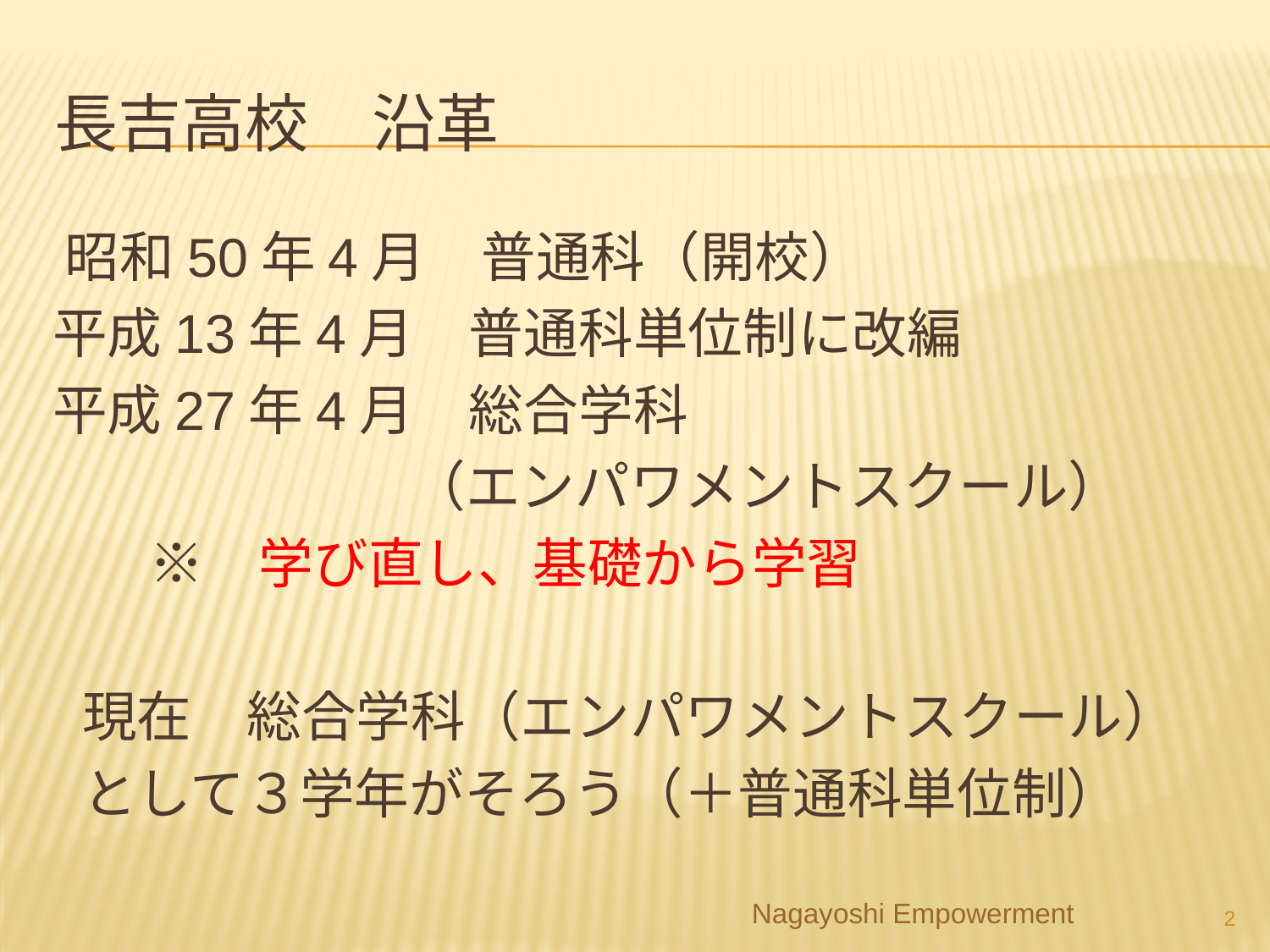

# 長吉高校　沿革
  昭和50年4月　普通科（開校）
 平成13年4月　普通科単位制に改編
 平成27年4月　総合学科
　　　　　　　（エンパワメントスクール）
　　 ※　学び直し、基礎から学習

　現在　総合学科（エンパワメントスクール）
　として３学年がそろう（＋普通科単位制）
2